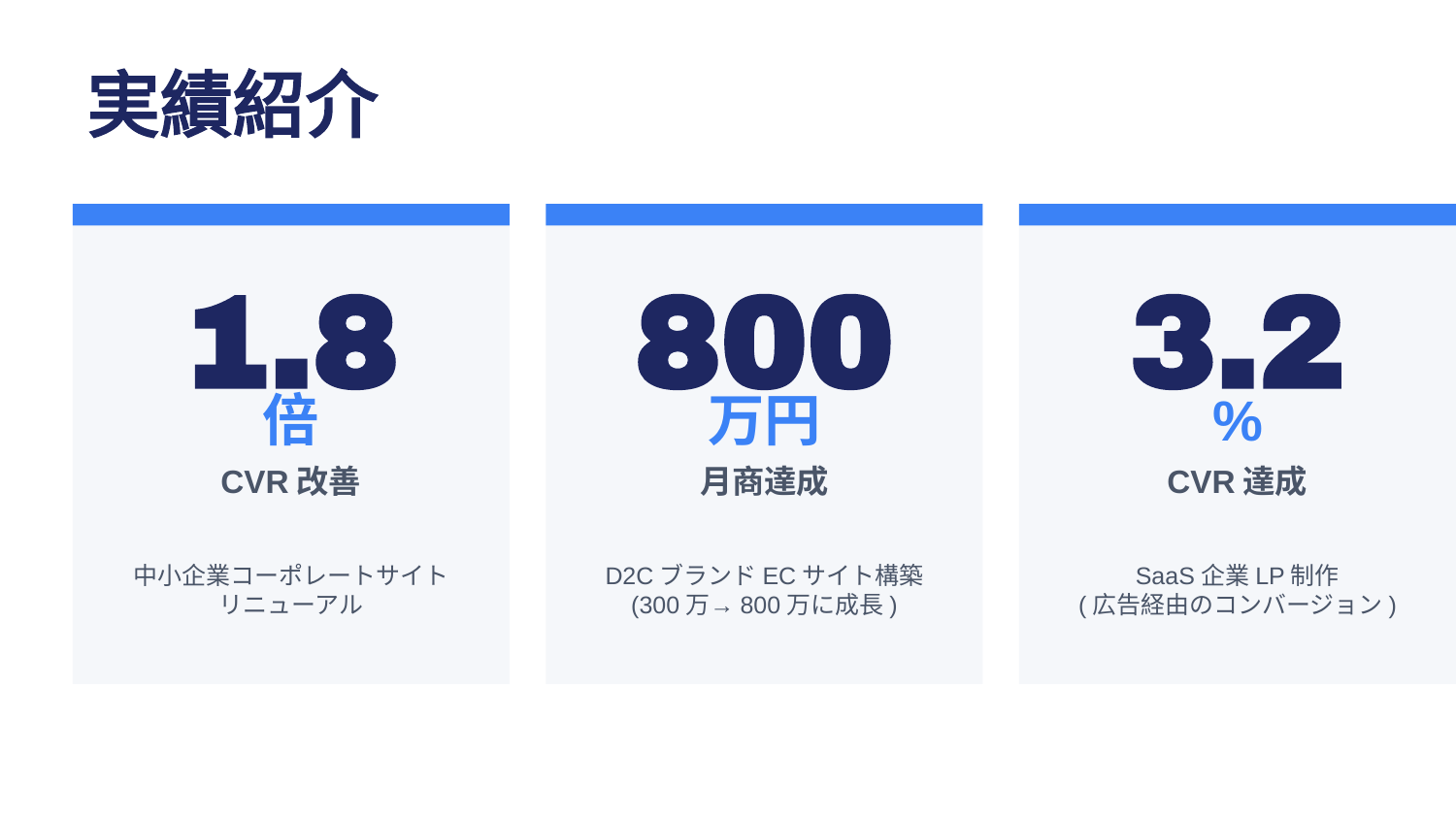

実績紹介

1.8
800
3.2
倍
万円
%
CVR改善
月商達成
CVR達成
中小企業コーポレートサイト
リニューアル
D2CブランドECサイト構築
(300万→800万に成長)
SaaS企業LP制作
(広告経由のコンバージョン)